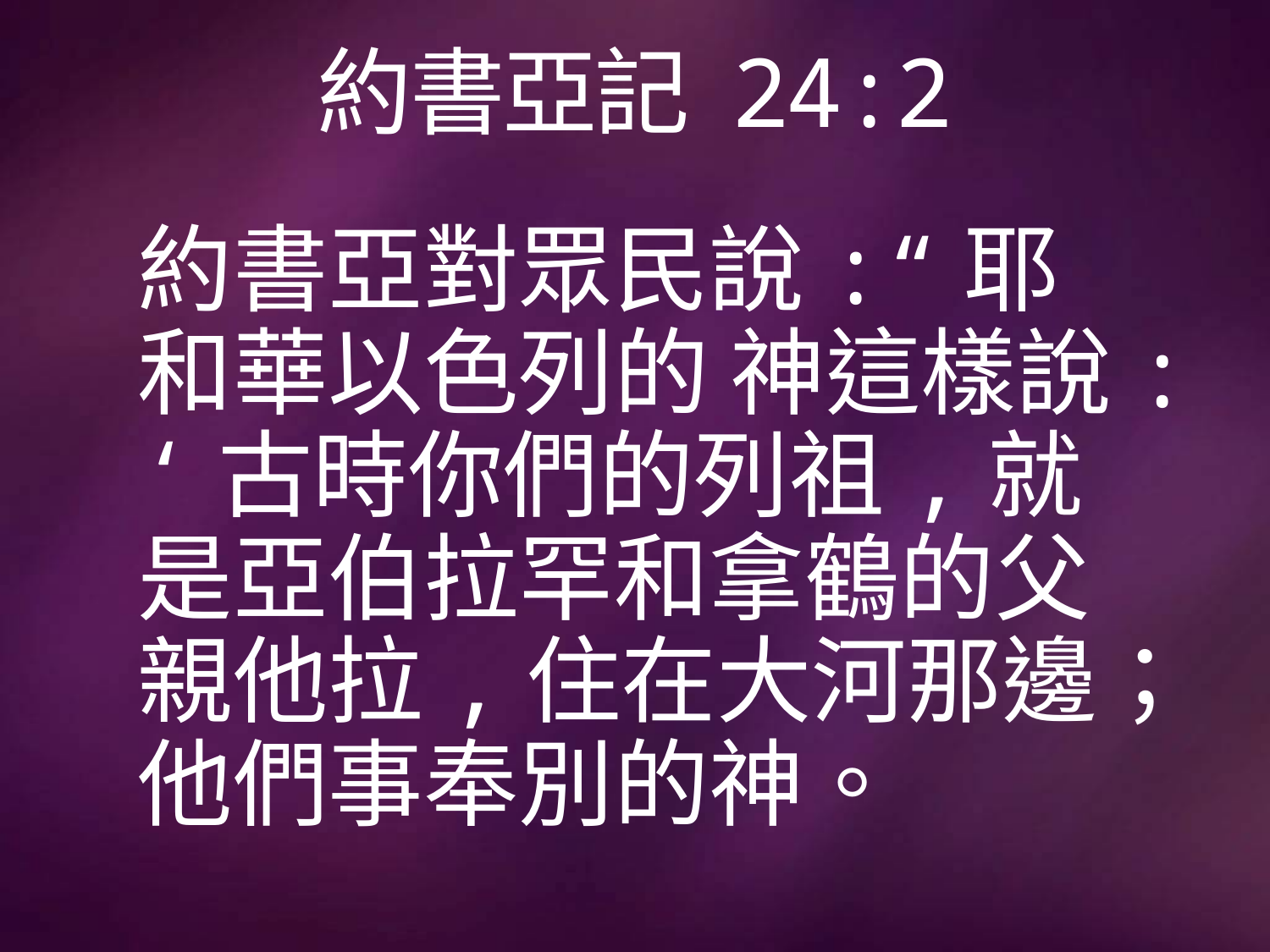

# 約書亞記 24:2
約書亞對眾民說:“耶和華以色列的 神這樣說:‘古時你們的列祖,就是亞伯拉罕和拿鶴的父親他拉,住在大河那邊；他們事奉別的神。